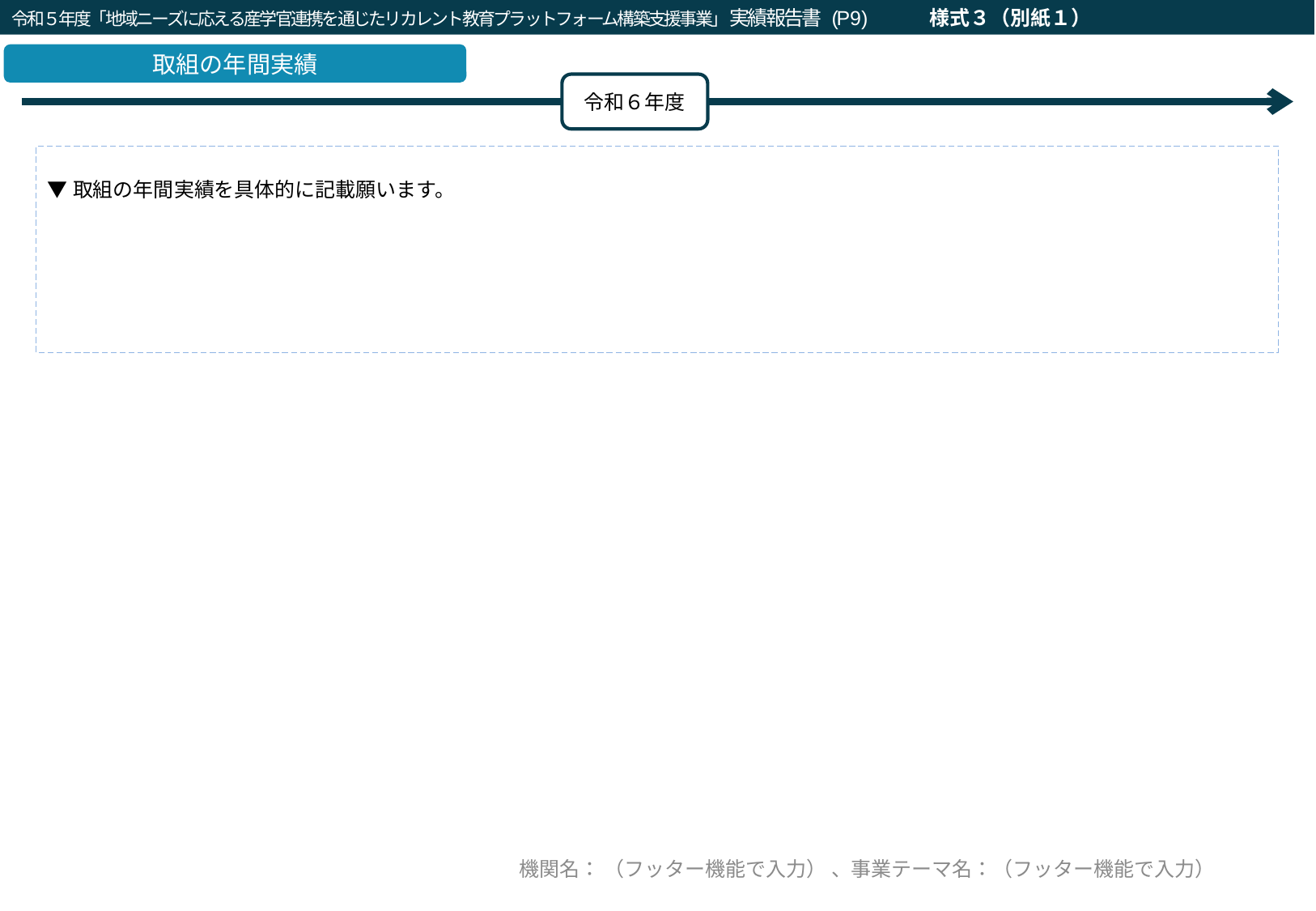

令和５年度「地域ニーズに応える産学官連携を通じたリカレント教育プラットフォーム構築支援事業」実績報告書 (P9)　　　様式３（別紙１）
令和２年度「就職・転職支援のための大学リカレント教育推進事業（就職・転職支援のためのリカレント教育プログラムの開発・実施）」企画提案書（a：求職支援）(P9)
取組の年間実績
令和６年度

▼取組の年間実績を具体的に記載願います。

機関名： （フッター機能で入力） 、事業テーマ名：（フッター機能で入力）